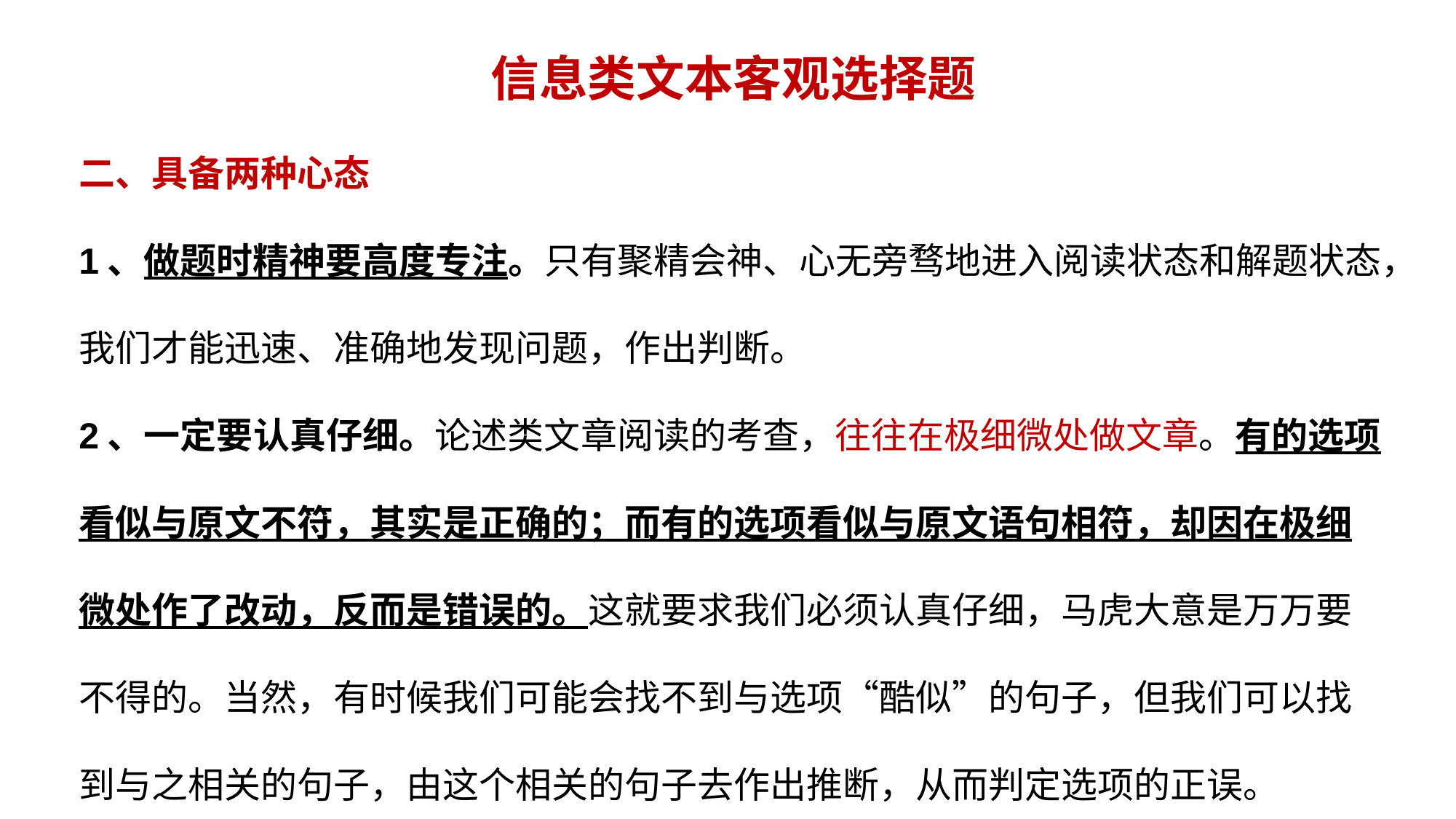

信息类文本客观选择题
二、具备两种心态
1、做题时精神要高度专注。只有聚精会神、心无旁骛地进入阅读状态和解题状态，我们才能迅速、准确地发现问题，作出判断。
2、一定要认真仔细。论述类文章阅读的考查，往往在极细微处做文章。有的选项看似与原文不符，其实是正确的；而有的选项看似与原文语句相符，却因在极细微处作了改动，反而是错误的。这就要求我们必须认真仔细，马虎大意是万万要不得的。当然，有时候我们可能会找不到与选项“酷似”的句子，但我们可以找到与之相关的句子，由这个相关的句子去作出推断，从而判定选项的正误。